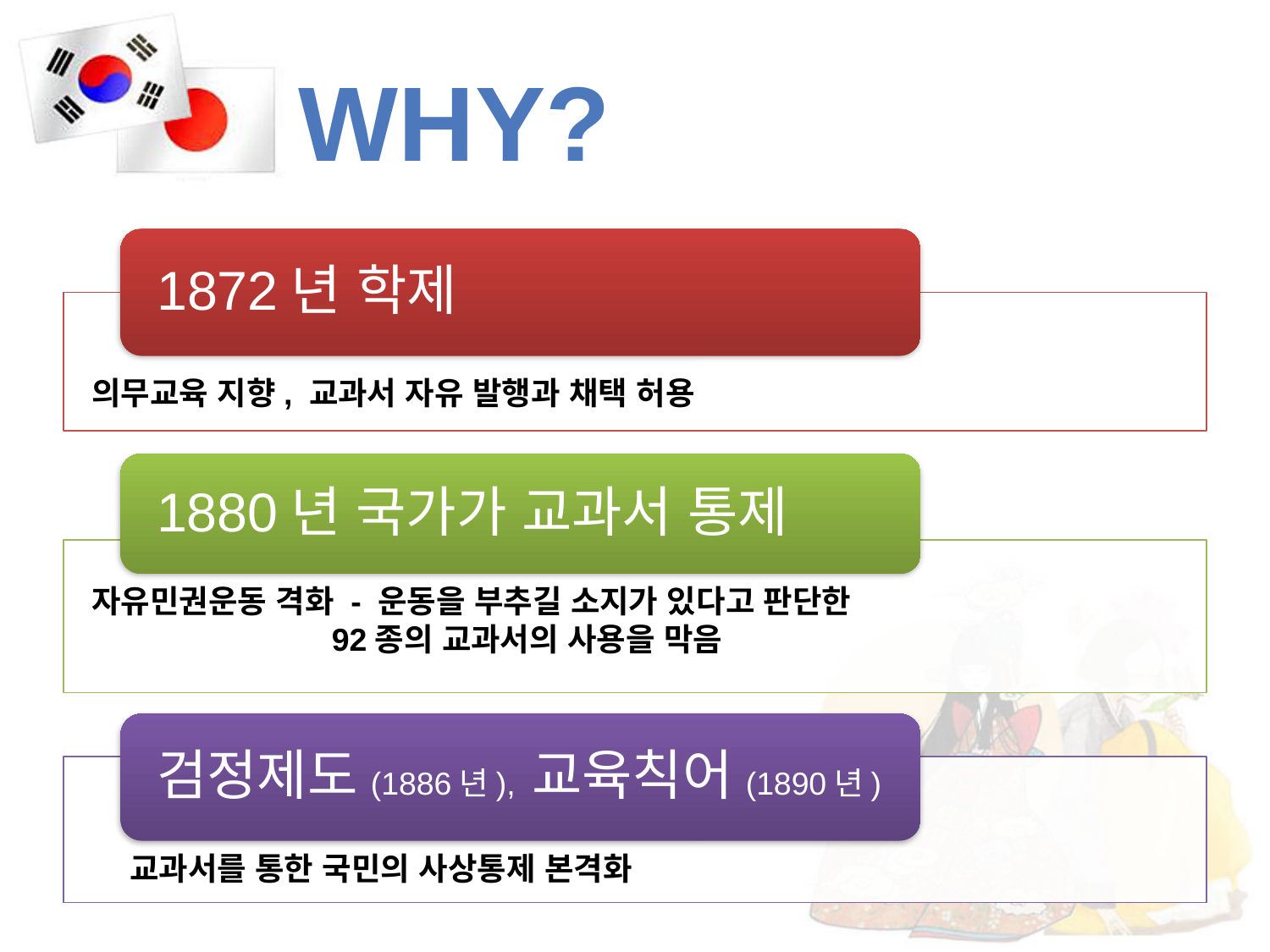

# Why?
1872년 학제
1880년 국가가 교과서 통제
검정제도(1886년), 교육칙어(1890년)
의무교육 지향, 교과서 자유 발행과 채택 허용
자유민권운동 격화 - 운동을 부추길 소지가 있다고 판단한
                           92종의 교과서의 사용을 막음
교과서를 통한 국민의 사상통제 본격화